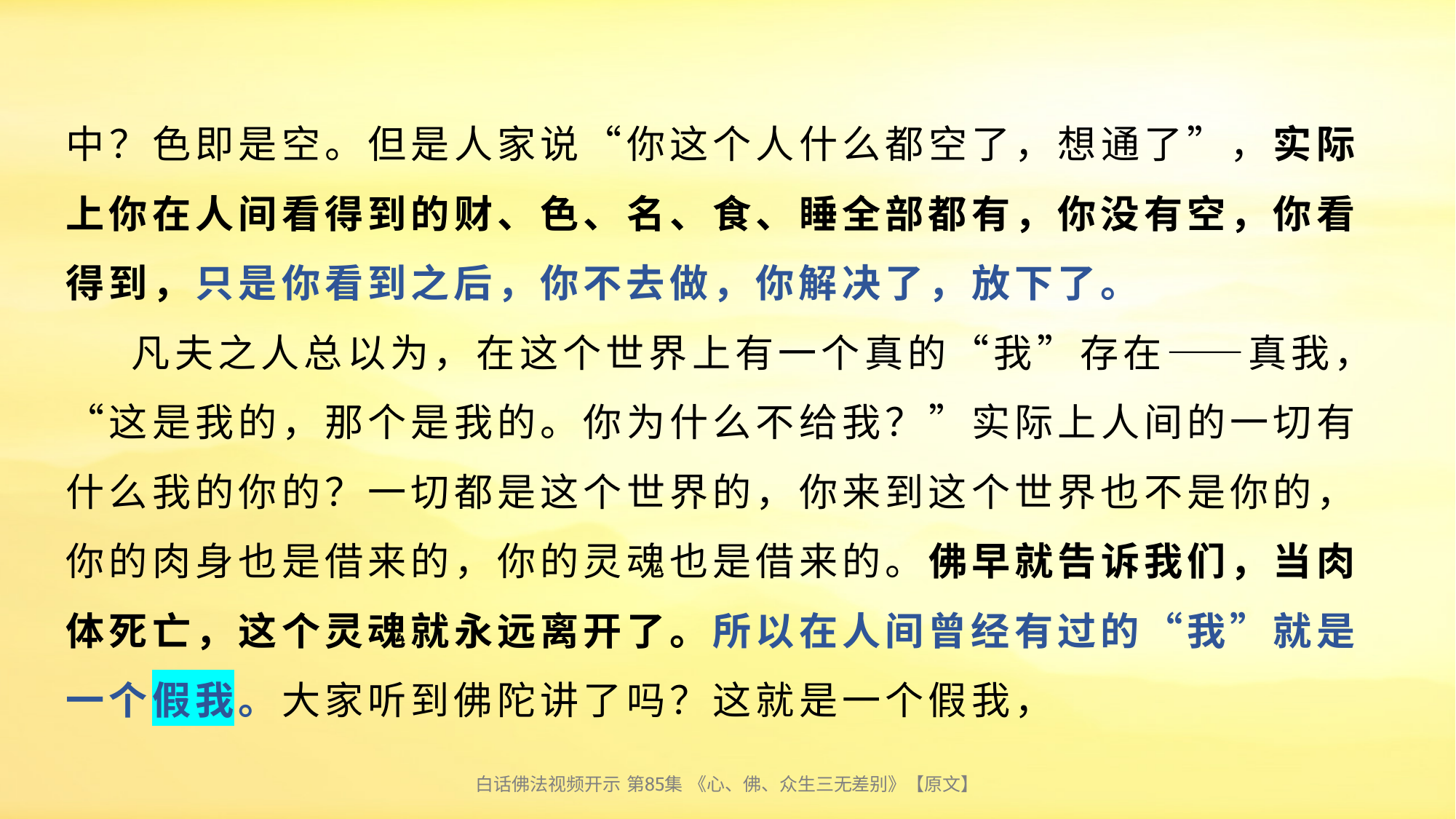

# 中？色即是空。但是人家说“你这个人什么都空了，想通了”，实际上你在人间看得到的财、色、名、食、睡全部都有，你没有空，你看得到，只是你看到之后，你不去做，你解决了，放下了。 凡夫之人总以为，在这个世界上有一个真的“我”存在——真我，“这是我的，那个是我的。你为什么不给我？”实际上人间的一切有什么我的你的？一切都是这个世界的，你来到这个世界也不是你的，你的肉身也是借来的，你的灵魂也是借来的。佛早就告诉我们，当肉体死亡，这个灵魂就永远离开了。所以在人间曾经有过的“我”就是一个假我。大家听到佛陀讲了吗？这就是一个假我，
白话佛法视频开示 第85集 《心、佛、众生三无差别》【原文】